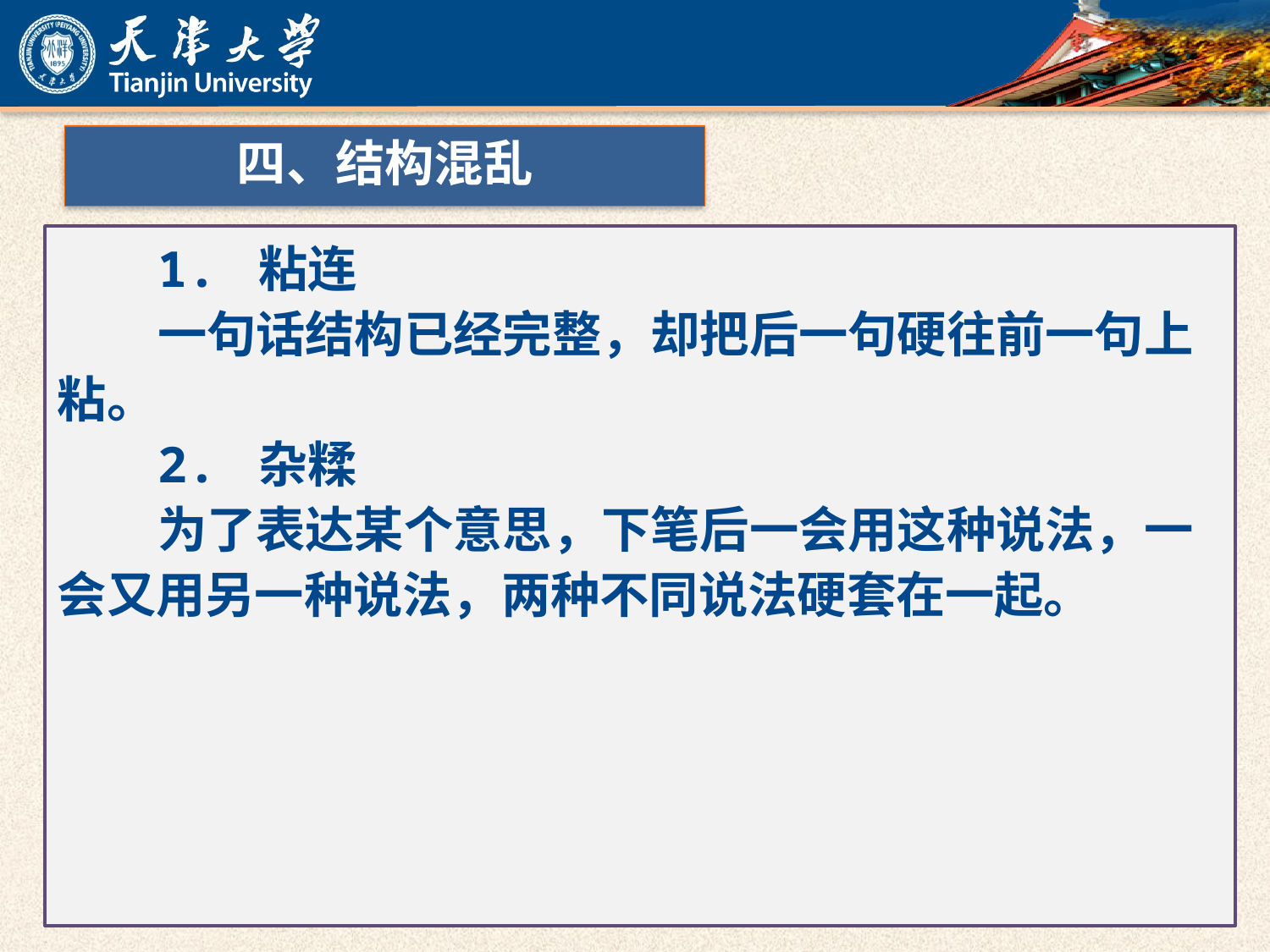

四、结构混乱
1. 粘连
一句话结构已经完整，却把后一句硬往前一句上粘。
2. 杂糅
为了表达某个意思，下笔后一会用这种说法，一会又用另一种说法，两种不同说法硬套在一起。